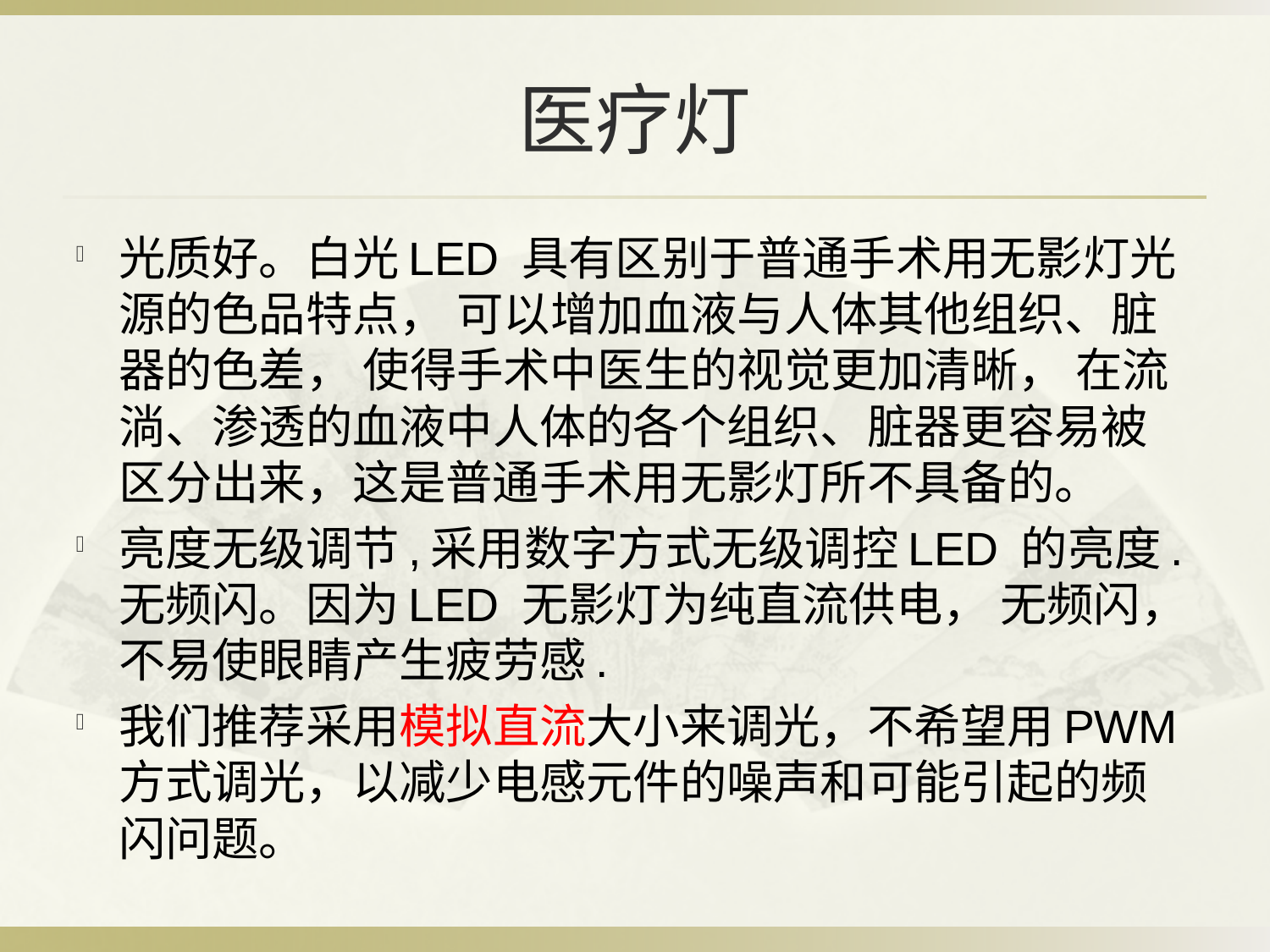

# 医疗灯
光质好。白光LED 具有区别于普通手术用无影灯光源的色品特点， 可以增加血液与人体其他组织、脏器的色差， 使得手术中医生的视觉更加清晰， 在流淌、渗透的血液中人体的各个组织、脏器更容易被区分出来，这是普通手术用无影灯所不具备的。
亮度无级调节,采用数字方式无级调控LED 的亮度.无频闪。因为LED 无影灯为纯直流供电， 无频闪， 不易使眼睛产生疲劳感.
我们推荐采用模拟直流大小来调光，不希望用PWM方式调光，以减少电感元件的噪声和可能引起的频闪问题。